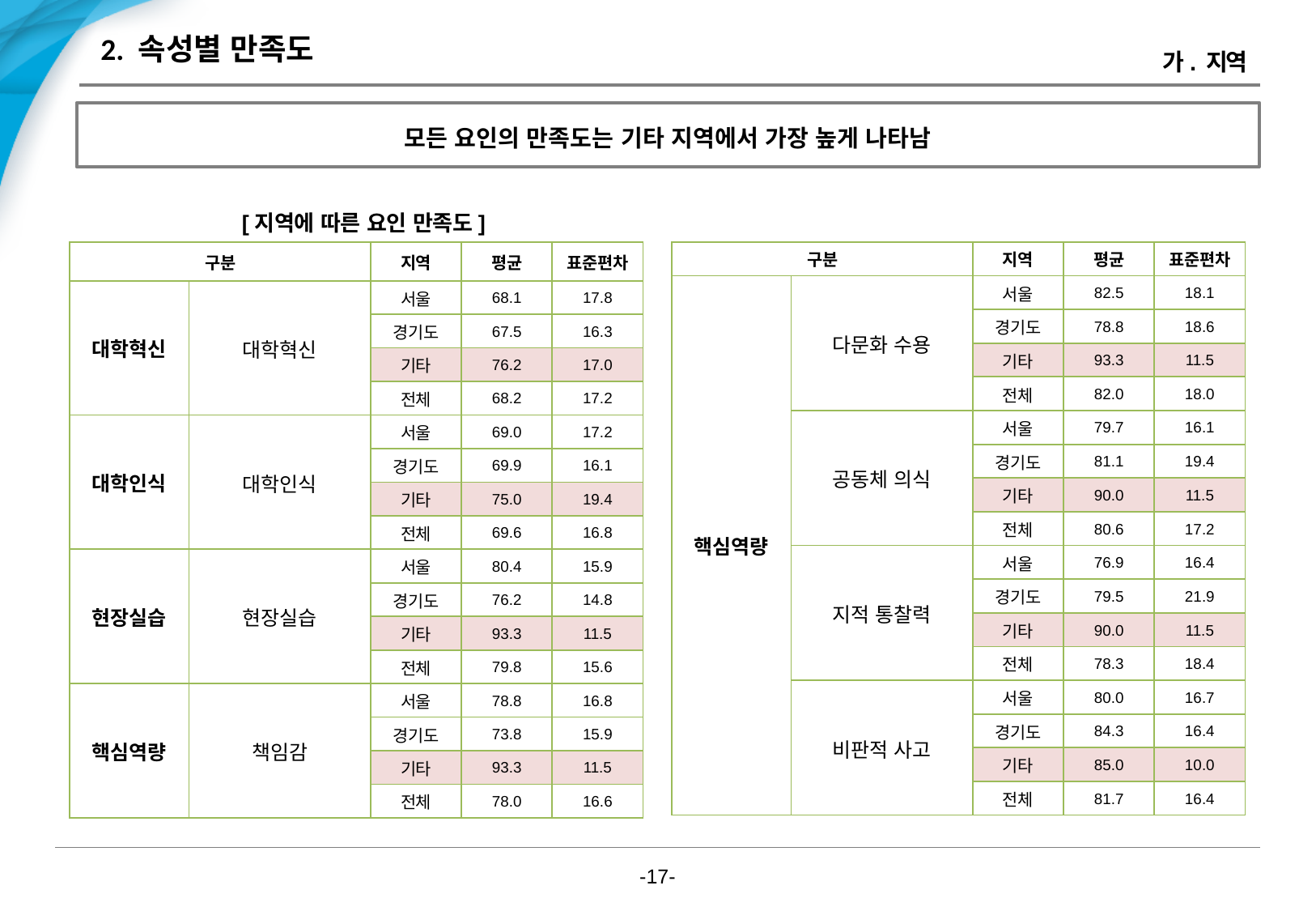

# 2. 속성별 만족도
가. 지역
모든 요인의 만족도는 기타 지역에서 가장 높게 나타남
[지역에 따른 요인 만족도]
| 구분 |  | 지역 | 평균 | 표준편차 |
| --- | --- | --- | --- | --- |
| 대학혁신 | 대학혁신 | 서울 | 68.1 | 17.8 |
|  |  | 경기도 | 67.5 | 16.3 |
|  |  | 기타 | 76.2 | 17.0 |
|  |  | 전체 | 68.2 | 17.2 |
| 대학인식 | 대학인식 | 서울 | 69.0 | 17.2 |
|  |  | 경기도 | 69.9 | 16.1 |
|  |  | 기타 | 75.0 | 19.4 |
|  |  | 전체 | 69.6 | 16.8 |
| 현장실습 | 현장실습 | 서울 | 80.4 | 15.9 |
|  |  | 경기도 | 76.2 | 14.8 |
|  |  | 기타 | 93.3 | 11.5 |
|  |  | 전체 | 79.8 | 15.6 |
| 핵심역량 | 책임감 | 서울 | 78.8 | 16.8 |
|  |  | 경기도 | 73.8 | 15.9 |
|  |  | 기타 | 93.3 | 11.5 |
|  |  | 전체 | 78.0 | 16.6 |
| 구분 |  | 지역 | 평균 | 표준편차 |
| --- | --- | --- | --- | --- |
| 핵심역량 | 다문화 수용 | 서울 | 82.5 | 18.1 |
|  |  | 경기도 | 78.8 | 18.6 |
|  |  | 기타 | 93.3 | 11.5 |
|  |  | 전체 | 82.0 | 18.0 |
|  | 공동체 의식 | 서울 | 79.7 | 16.1 |
|  |  | 경기도 | 81.1 | 19.4 |
|  |  | 기타 | 90.0 | 11.5 |
|  |  | 전체 | 80.6 | 17.2 |
|  | 지적 통찰력 | 서울 | 76.9 | 16.4 |
|  |  | 경기도 | 79.5 | 21.9 |
|  |  | 기타 | 90.0 | 11.5 |
|  |  | 전체 | 78.3 | 18.4 |
|  | 비판적 사고 | 서울 | 80.0 | 16.7 |
|  |  | 경기도 | 84.3 | 16.4 |
|  |  | 기타 | 85.0 | 10.0 |
|  |  | 전체 | 81.7 | 16.4 |
-17-